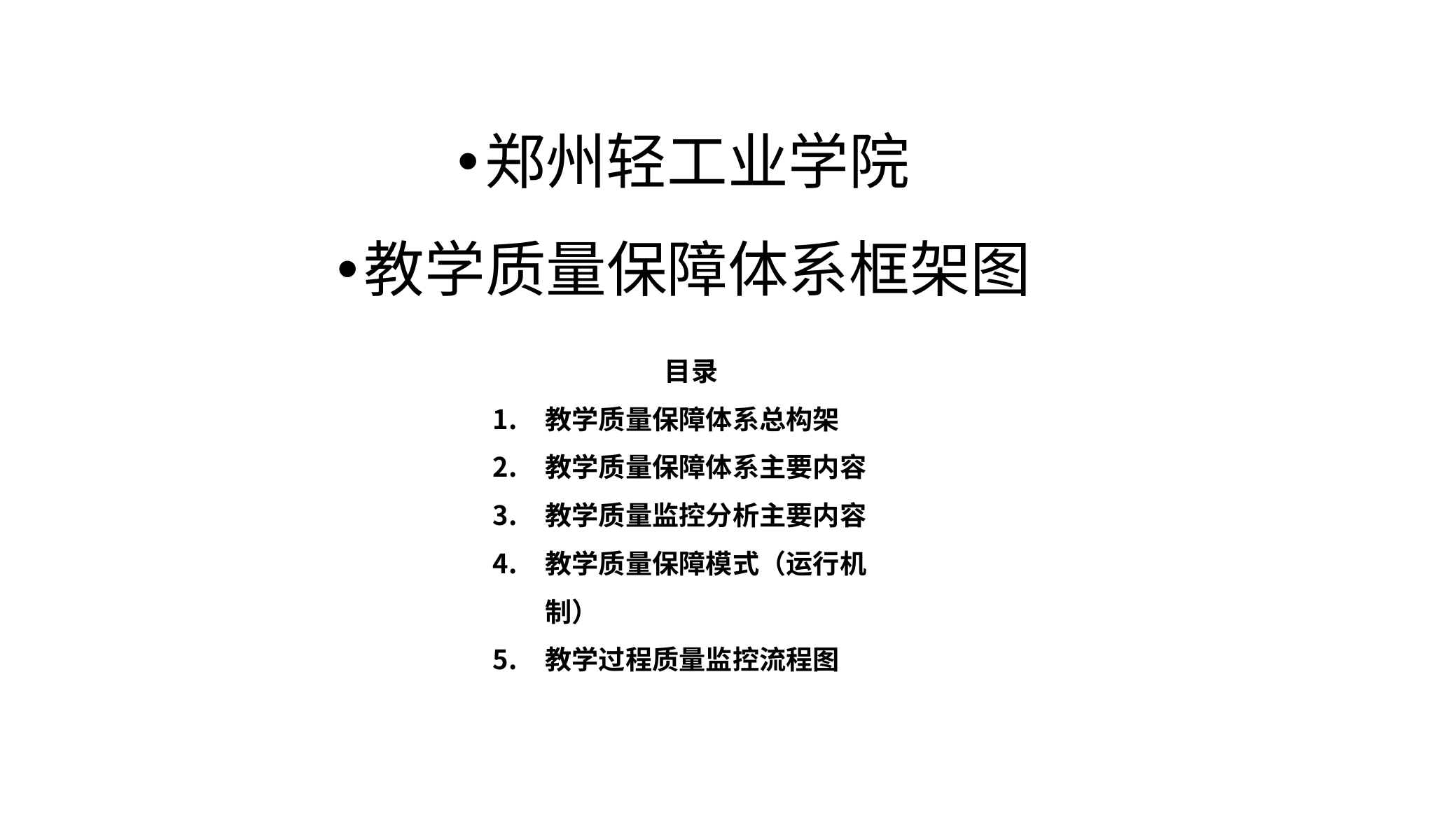

郑州轻工业学院
教学质量保障体系框架图
                           目录
教学质量保障体系总构架
教学质量保障体系主要内容
教学质量监控分析主要内容
教学质量保障模式（运行机制）
教学过程质量监控流程图